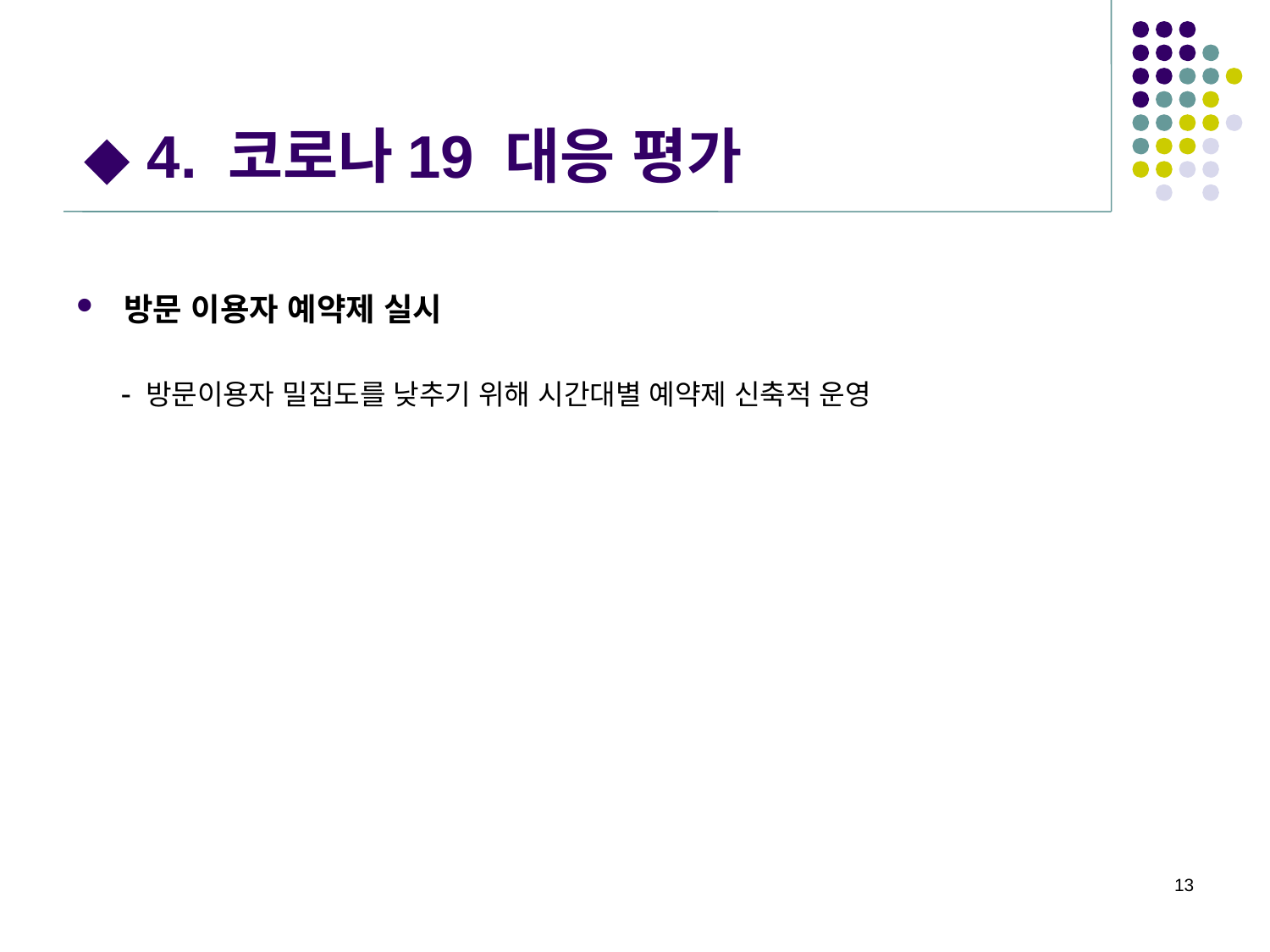

# ◆ 4. 코로나19 대응 평가

방문 이용자 예약제 실시

     - 방문이용자 밀집도를 낮추기 위해 시간대별 예약제 신축적 운영

13